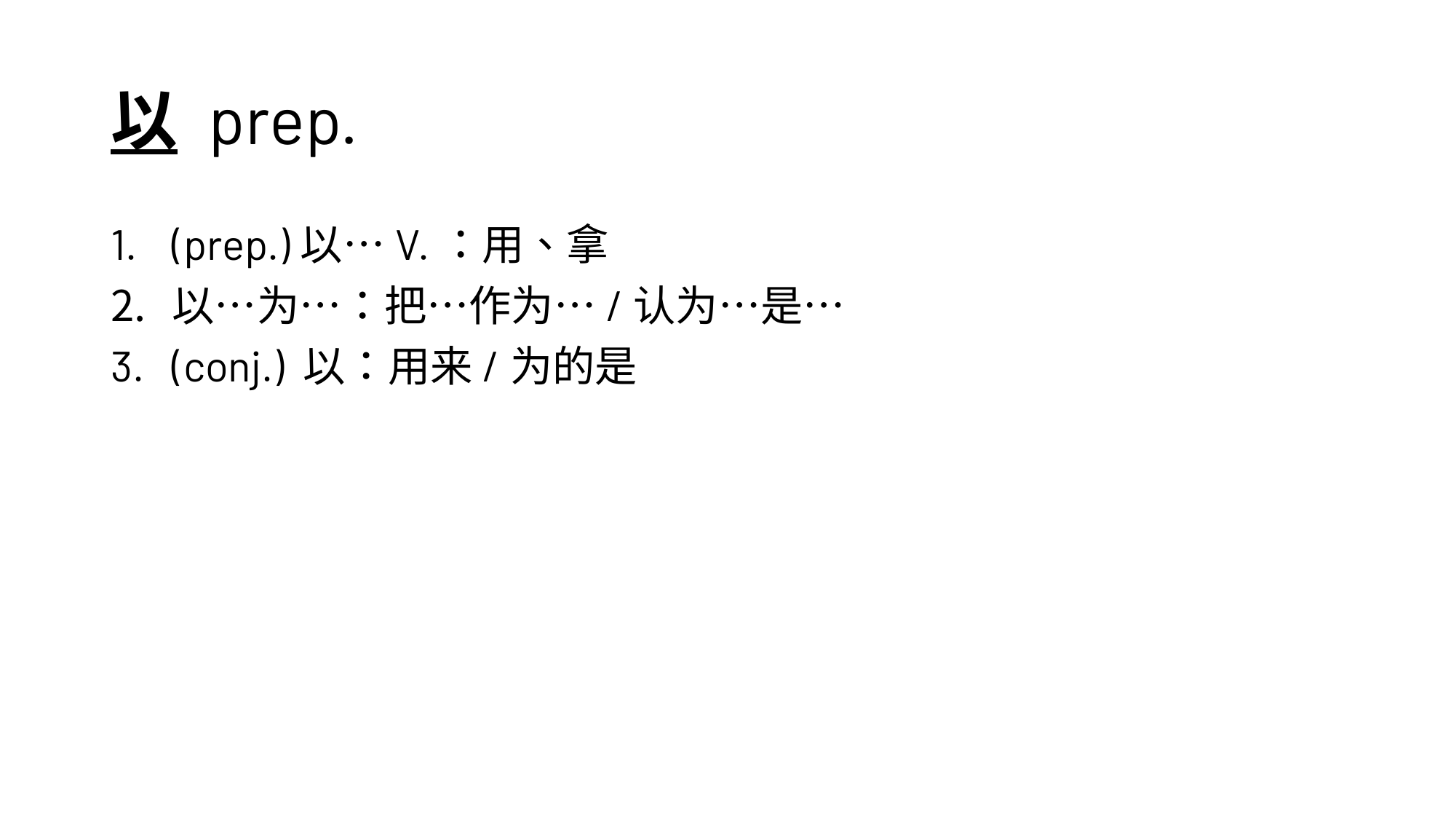

# 以 prep.
(prep.)以…V.：用、拿
以…为…：把…作为…/认为…是…
(conj.) 以：用来/为的是